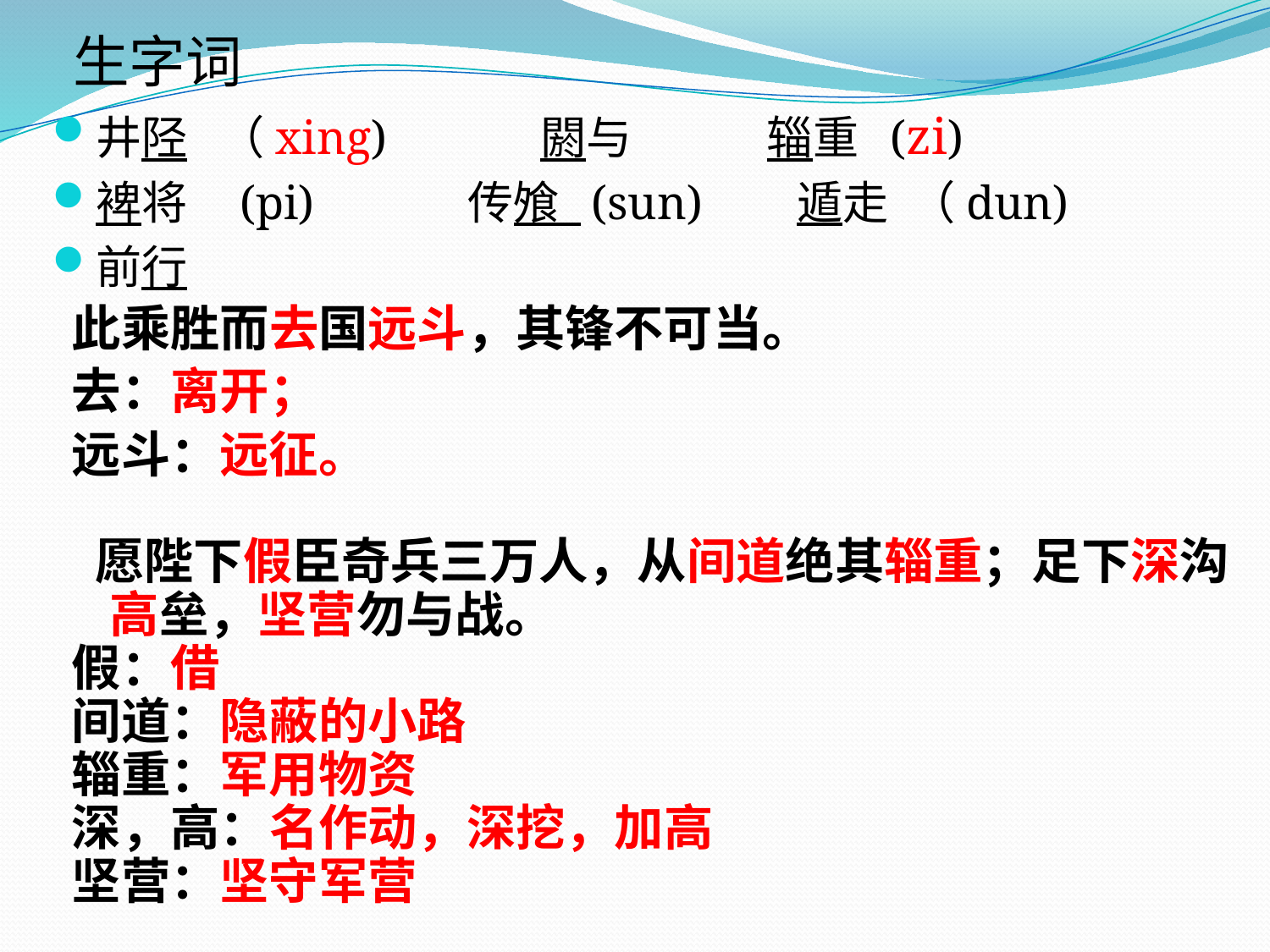

生字词
井陉   （xing)            閼与             辎重  (zi)
裨将    (pi)            传飧  (sun)       遁走  （dun)
前行
此乘胜而去国远斗，其锋不可当。
去：离开；
远斗：远征。

 愿陛下假臣奇兵三万人，从间道绝其辎重；足下深沟高垒，坚营勿与战。
假：借
间道：隐蔽的小路
辎重：军用物资
深，高：名作动，深挖，加高
坚营：坚守军营